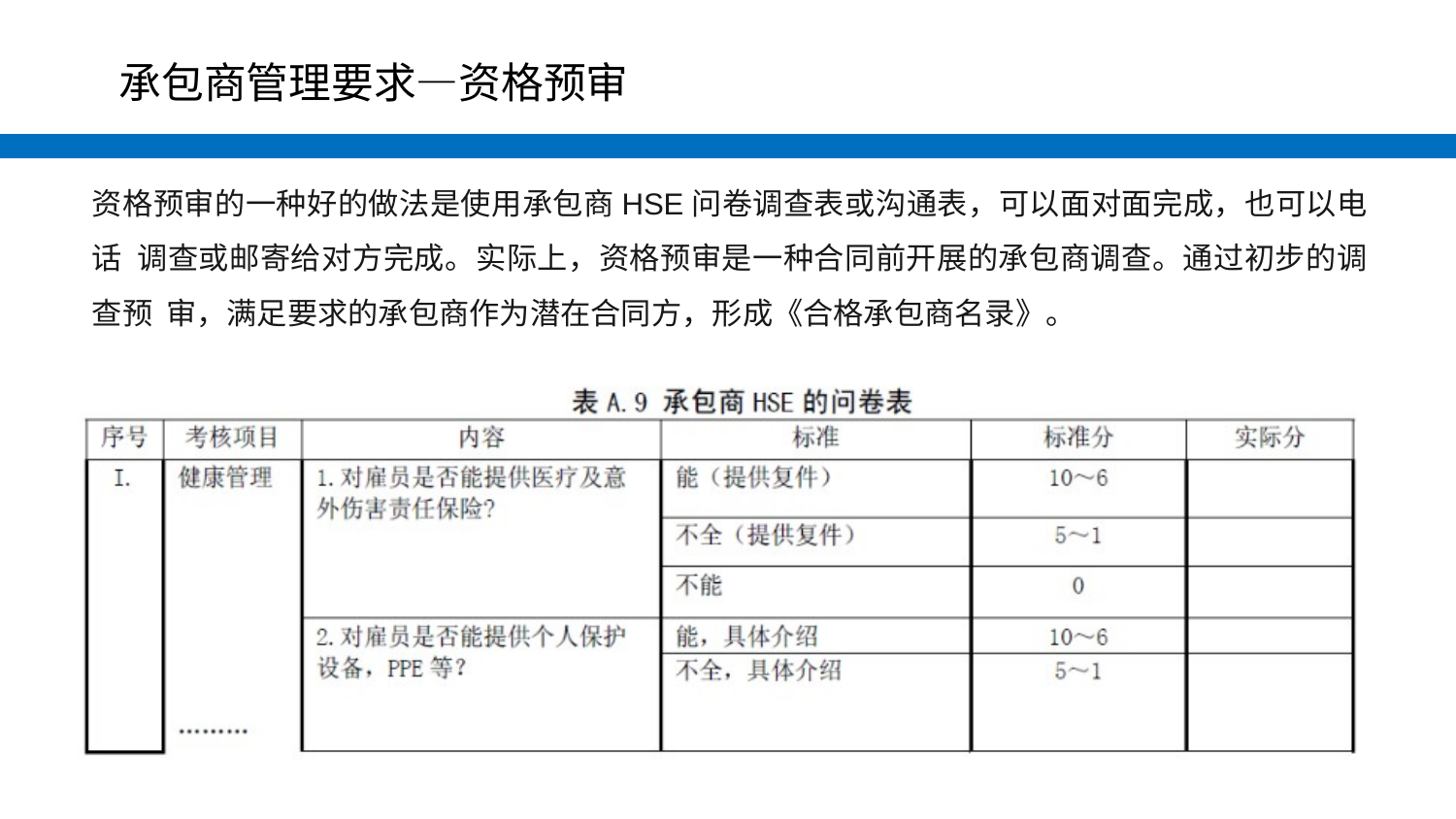

#
承包商管理要求—资格预审
资格预审的一种好的做法是使用承包商HSE问卷调查表或沟通表，可以面对面完成，也可以电话  调查或邮寄给对方完成。实际上，资格预审是一种合同前开展的承包商调查。通过初步的调查预  审，满足要求的承包商作为潜在合同方，形成《合格承包商名录》。